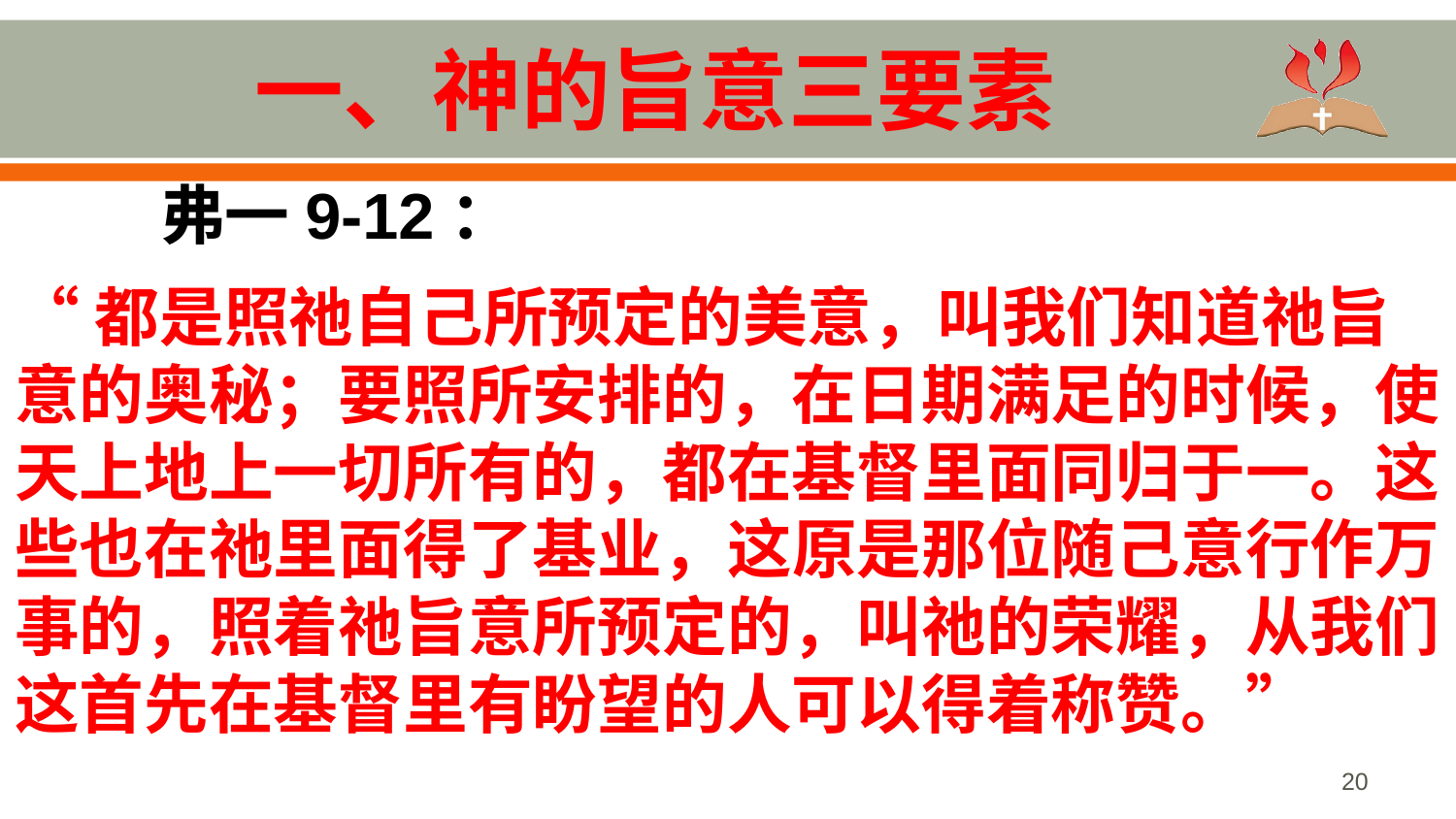

# 一、神的旨意三要素
	弗一9-12：
“都是照祂自己所预定的美意，叫我们知道祂旨意的奥秘；要照所安排的，在日期满足的时候，使天上地上一切所有的，都在基督里面同归于一。这些也在祂里面得了基业，这原是那位随己意行作万事的，照着祂旨意所预定的，叫祂的荣耀，从我们这首先在基督里有盼望的人可以得着称赞。”

20